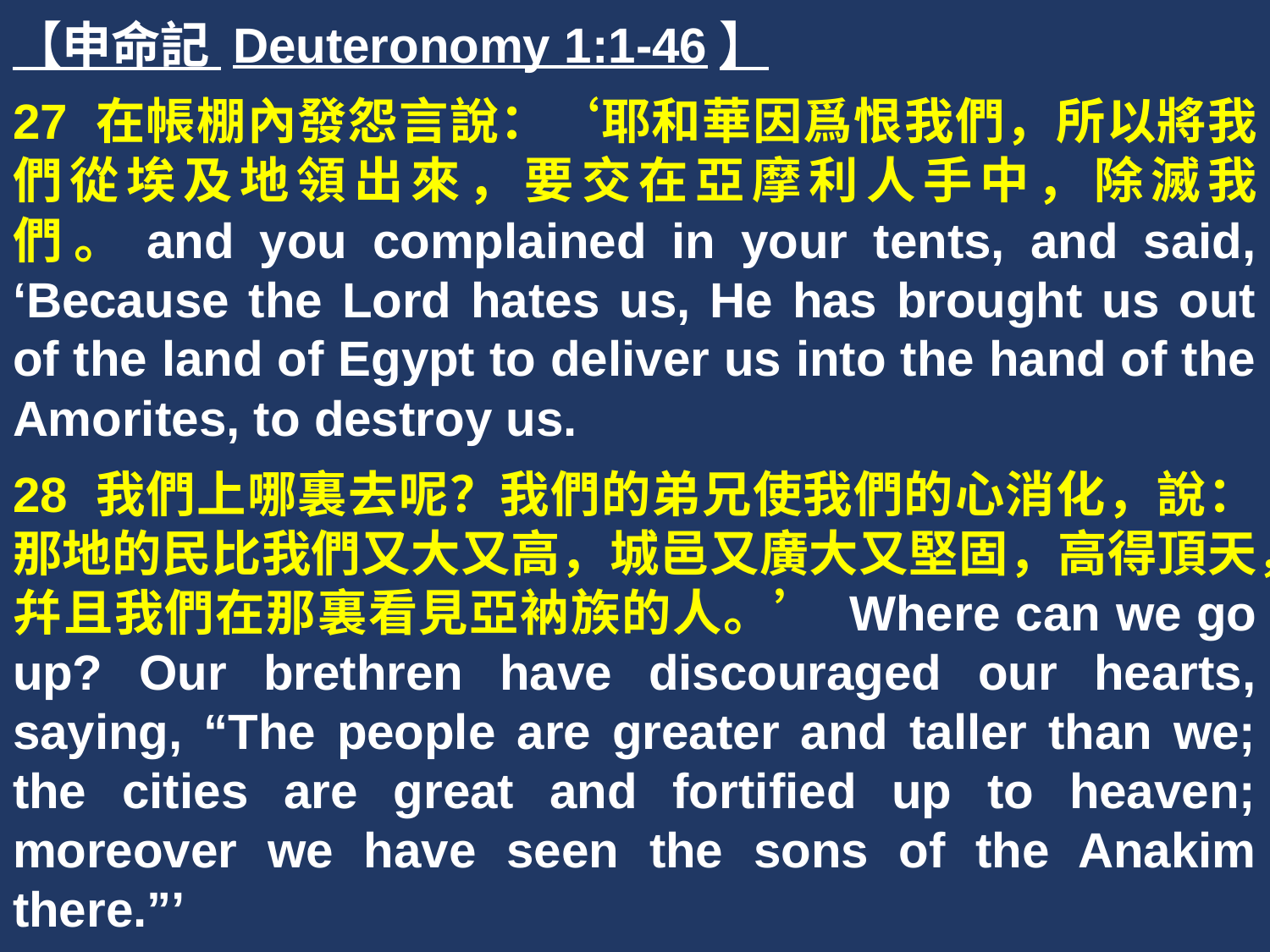

【申命記 Deuteronomy 1:1-46】
27 在帳棚內發怨言說：‘耶和華因爲恨我們，所以將我們從埃及地領出來，要交在亞摩利人手中，除滅我們。and you complained in your tents, and said, ‘Because the Lord hates us, He has brought us out of the land of Egypt to deliver us into the hand of the Amorites, to destroy us.
28 我們上哪裏去呢？我們的弟兄使我們的心消化，說：那地的民比我們又大又高，城邑又廣大又堅固，高得頂天，幷且我們在那裏看見亞衲族的人。’ Where can we go up? Our brethren have discouraged our hearts, saying, “The people are greater and taller than we; the cities are great and fortified up to heaven; moreover we have seen the sons of the Anakim there.”’